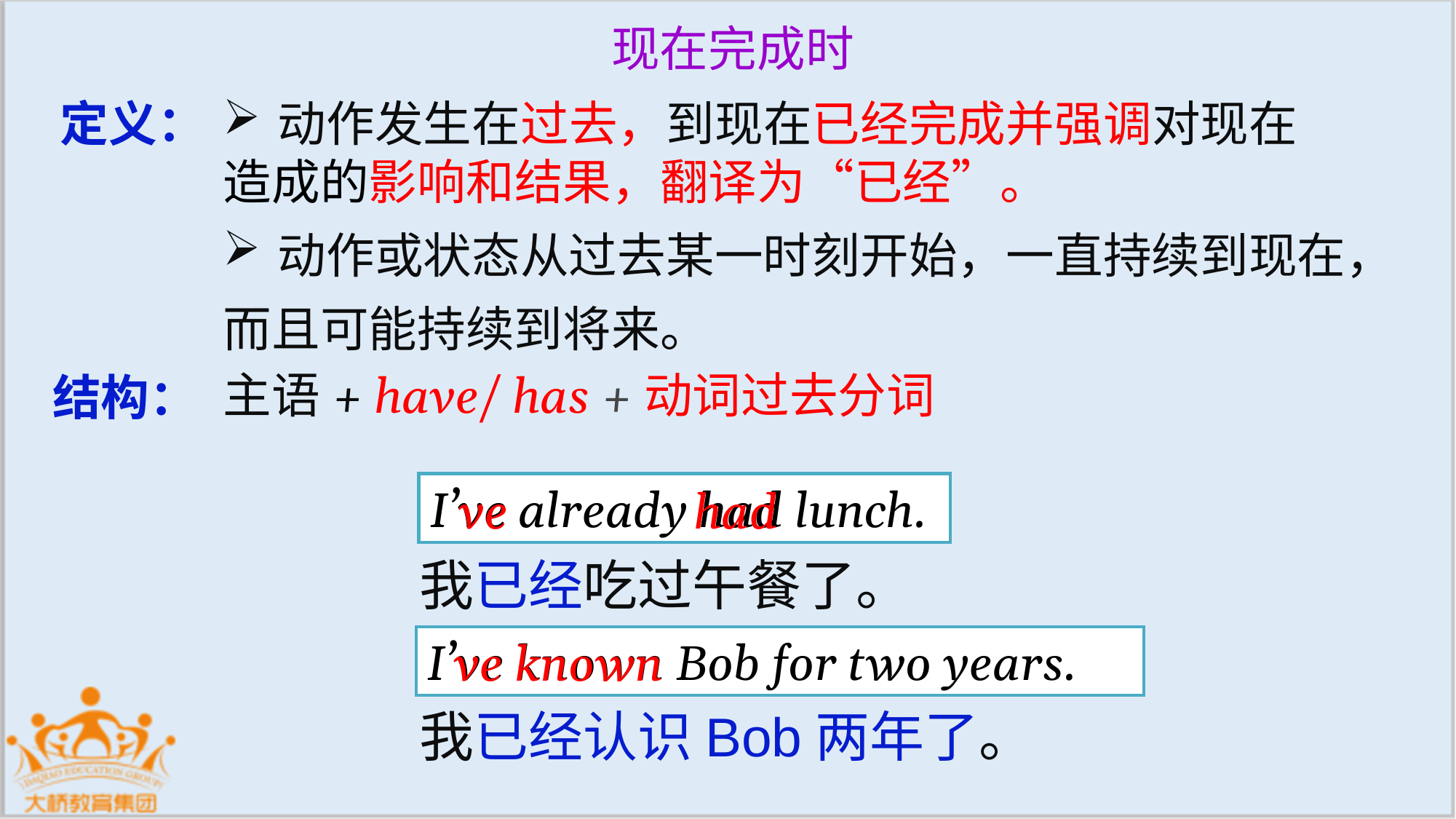

现在完成时
定义：
动作发生在过去，到现在已经完成并强调对现在
造成的影响和结果，翻译为“已经”。
动作或状态从过去某一时刻开始，一直持续到现在，
而且可能持续到将来。
主语+ have/ has +动词过去分词
结构：
I’ve already had lunch.
ve                had
我已经吃过午餐了。
I’ve known Bob for two years.
ve known
我已经认识Bob两年了。